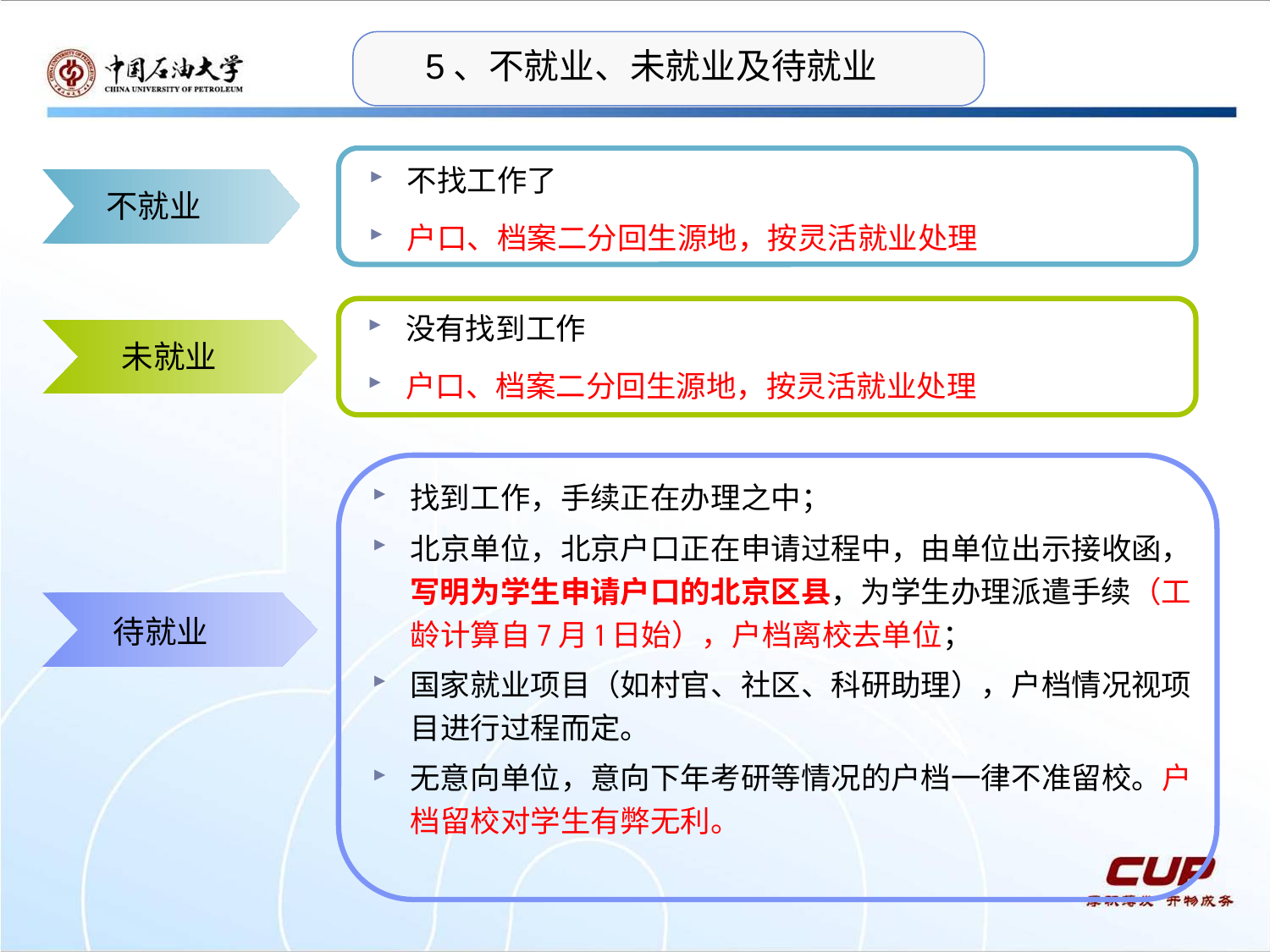

5、不就业、未就业及待就业
不找工作了
户口、档案二分回生源地，按灵活就业处理

    不就业
没有找到工作
户口、档案二分回生源地，按灵活就业处理

     未就业

找到工作，手续正在办理之中；
北京单位，北京户口正在申请过程中，由单位出示接收函，写明为学生申请户口的北京区县，为学生办理派遣手续（工龄计算自7月1日始），户档离校去单位；
国家就业项目（如村官、社区、科研助理），户档情况视项目进行过程而定。
无意向单位，意向下年考研等情况的户档一律不准留校。户档留校对学生有弊无利。

待就业